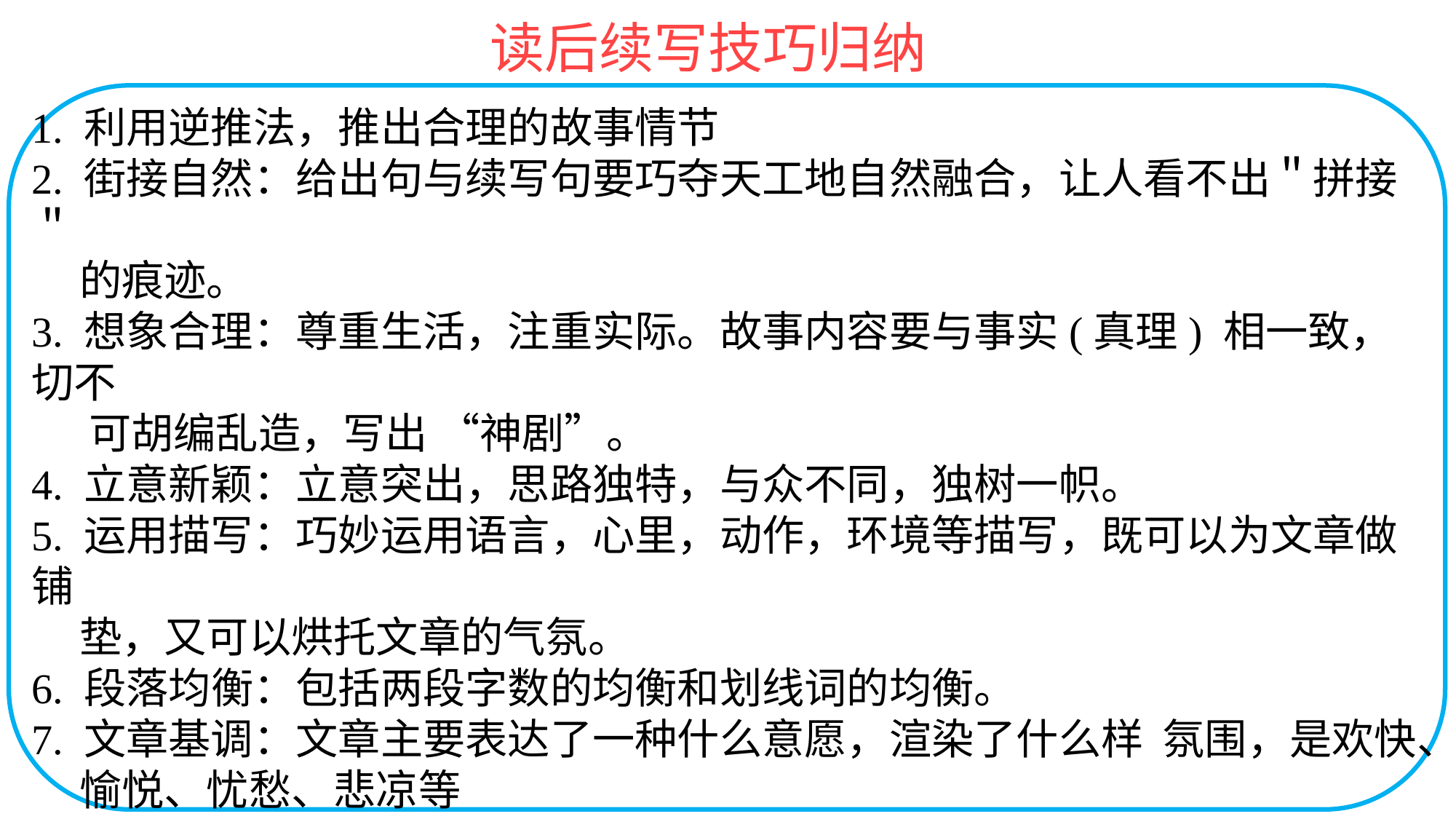

读后续写技巧归纳

1. 利用逆推法，推出合理的故事情节
2. 街接自然：给出句与续写句要巧夺天工地自然融合，让人看不出＂拼接＂
    的痕迹。
3. 想象合理：尊重生活，注重实际。故事内容要与事实(真理) 相一致，切不
     可胡编乱造，写出 “神剧”。
4. 立意新颖：立意突出，思路独特，与众不同，独树一帜。
5. 运用描写：巧妙运用语言，心里，动作，环境等描写，既可以为文章做铺
    垫，又可以烘托文章的气氛。
6. 段落均衡：包括两段字数的均衡和划线词的均衡。
7. 文章基调：文章主要表达了一种什么意愿，渲染了什么样  氛围，是欢快、
    愉悦、忧愁、悲凉等
8. 升华主题：通过此事说明了什么／学到了什么／受到了什 么启发等（以
     正能量为主，例如珍爱生命，学会合作，学会感恩等)